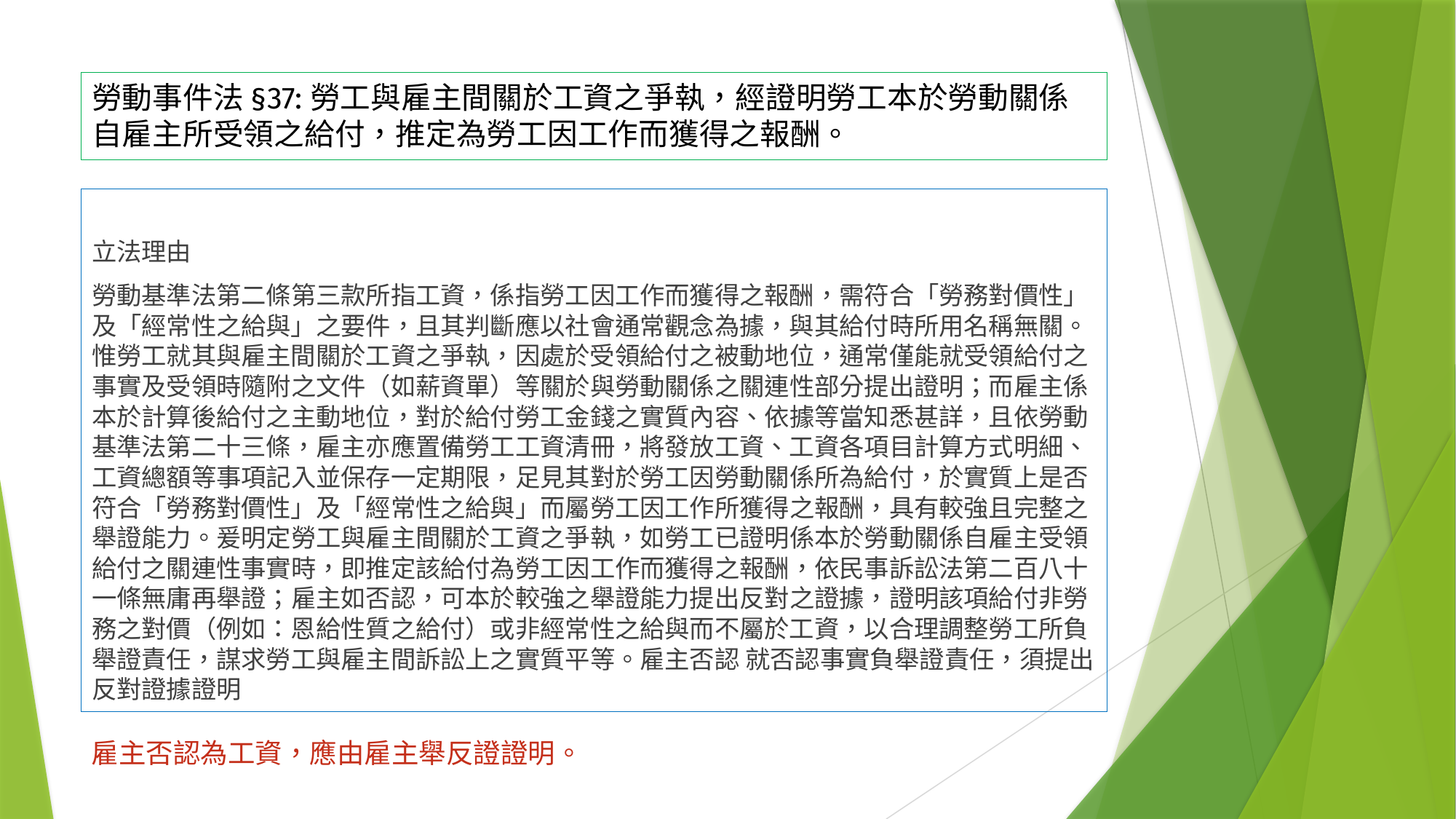

# 勞動事件法§37:勞工與雇主間關於工資之爭執，經證明勞工本於勞動關係自雇主所受領之給付，推定為勞工因工作而獲得之報酬。

立法理由
勞動基準法第二條第三款所指工資，係指勞工因工作而獲得之報酬，需符合「勞務對價性」及「經常性之給與」之要件，且其判斷應以社會通常觀念為據，與其給付時所用名稱無關。惟勞工就其與雇主間關於工資之爭執，因處於受領給付之被動地位，通常僅能就受領給付之事實及受領時隨附之文件（如薪資單）等關於與勞動關係之關連性部分提出證明；而雇主係本於計算後給付之主動地位，對於給付勞工金錢之實質內容、依據等當知悉甚詳，且依勞動基準法第二十三條，雇主亦應置備勞工工資清冊，將發放工資、工資各項目計算方式明細、工資總額等事項記入並保存一定期限，足見其對於勞工因勞動關係所為給付，於實質上是否符合「勞務對價性」及「經常性之給與」而屬勞工因工作所獲得之報酬，具有較強且完整之舉證能力。爰明定勞工與雇主間關於工資之爭執，如勞工已證明係本於勞動關係自雇主受領給付之關連性事實時，即推定該給付為勞工因工作而獲得之報酬，依民事訴訟法第二百八十一條無庸再舉證；雇主如否認，可本於較強之舉證能力提出反對之證據，證明該項給付非勞務之對價（例如：恩給性質之給付）或非經常性之給與而不屬於工資，以合理調整勞工所負舉證責任，謀求勞工與雇主間訴訟上之實質平等。雇主否認 就否認事實負舉證責任，須提出反對證據證明

雇主否認為工資，應由雇主舉反證證明。